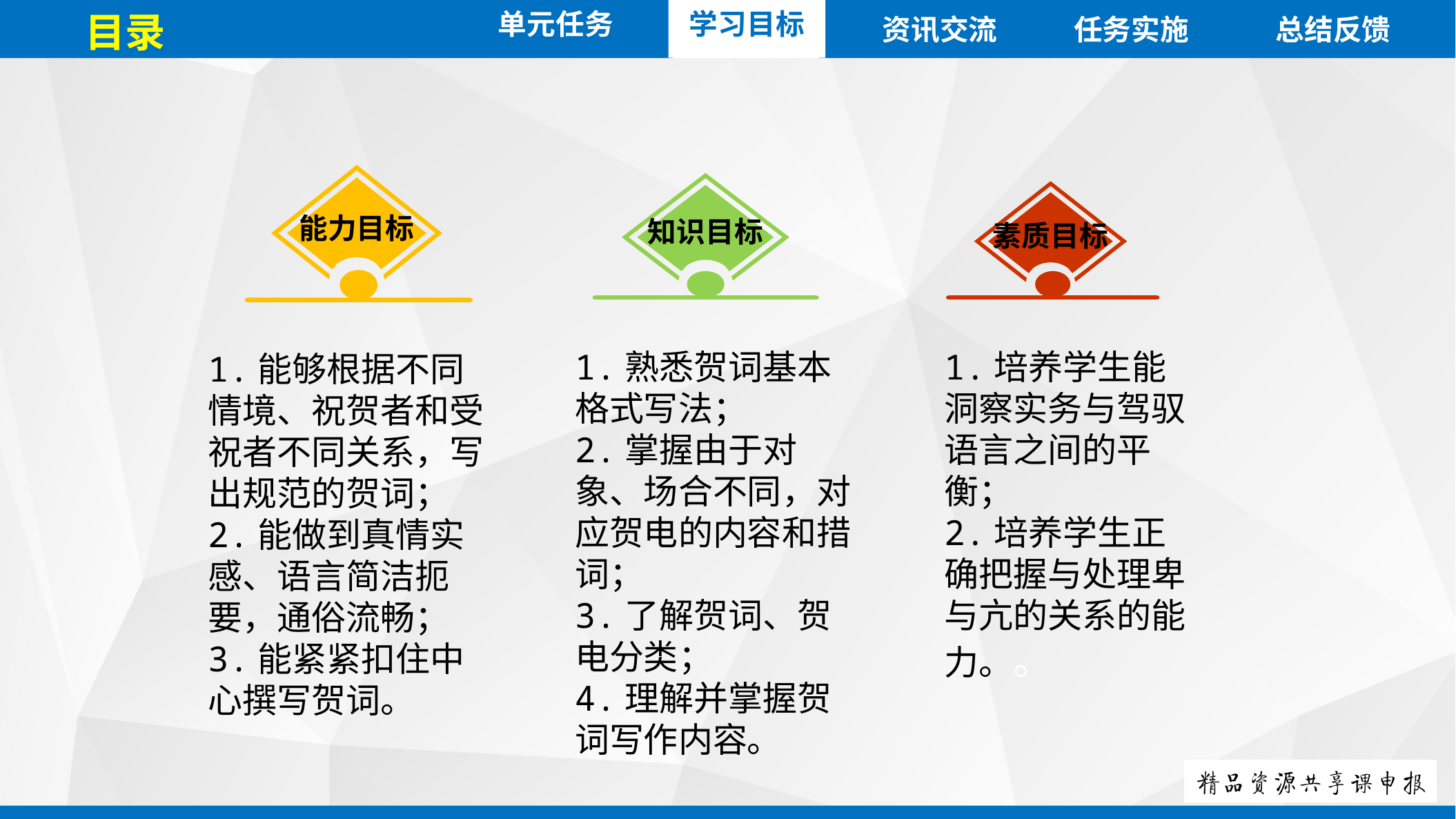

单元任务
目录
资讯交流
任务实施
总结反馈

学习目标

能力目标
知识目标
素质目标

1.熟悉贺词基本格式写法；
2.掌握由于对象、场合不同，对应贺电的内容和措词；
3.了解贺词、贺电分类；
4.理解并掌握贺词写作内容。
1.培养学生能洞察实务与驾驭语言之间的平衡；
2.培养学生正确把握与处理卑与亢的关系的能力。。
1.能够根据不同情境、祝贺者和受祝者不同关系，写出规范的贺词；
2.能做到真情实感、语言简洁扼要，通俗流畅；
3.能紧紧扣住中心撰写贺词。